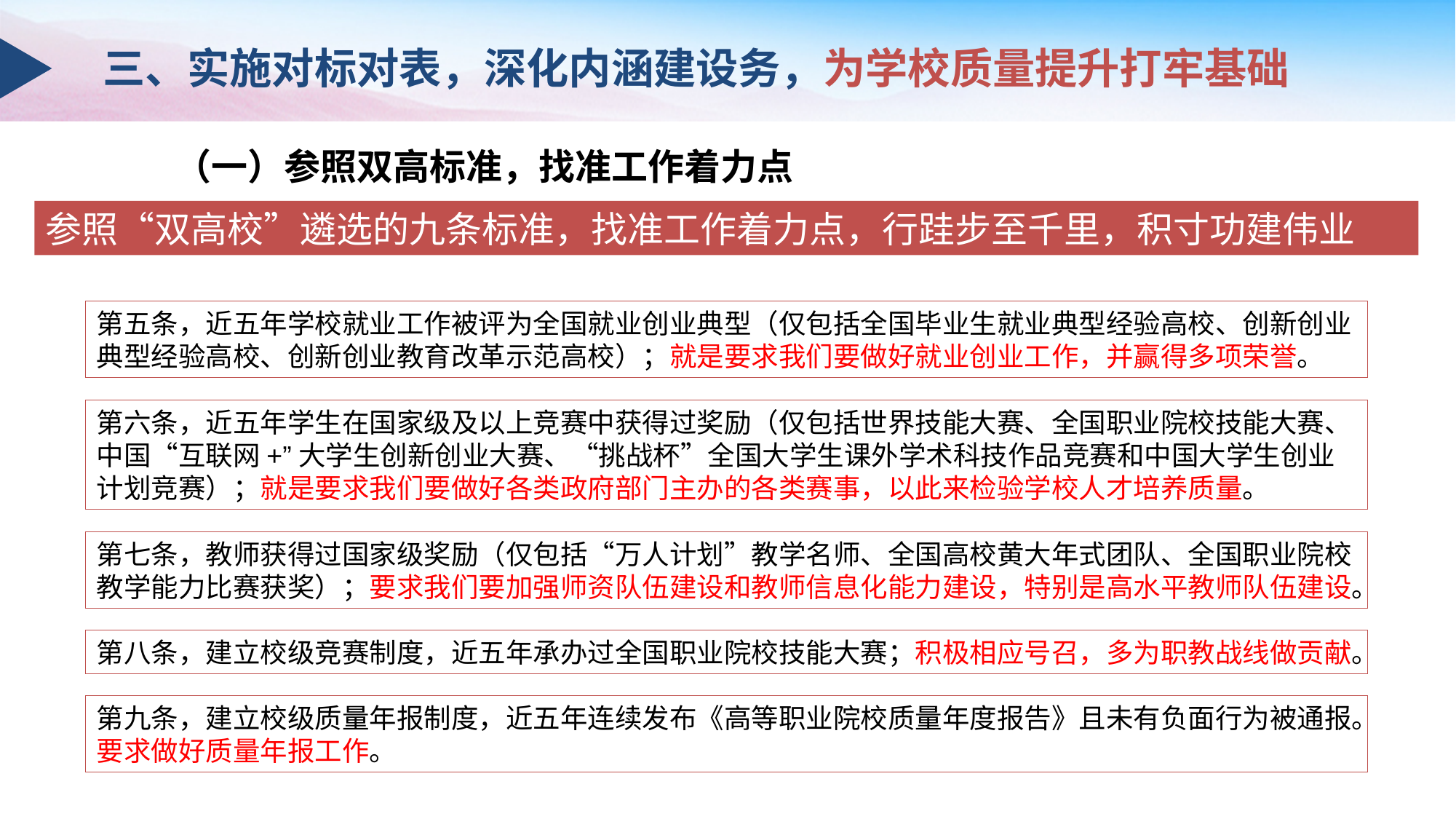

三、实施对标对表，深化内涵建设务，为学校质量提升打牢基础
 （一）参照双高标准，找准工作着力点
参照“双高校”遴选的九条标准，找准工作着力点，行跬步至千里，积寸功建伟业
第五条，近五年学校就业工作被评为全国就业创业典型（仅包括全国毕业生就业典型经验高校、创新创业典型经验高校、创新创业教育改革示范高校）；就是要求我们要做好就业创业工作，并赢得多项荣誉。
第六条，近五年学生在国家级及以上竞赛中获得过奖励（仅包括世界技能大赛、全国职业院校技能大赛、中国“互联网+”大学生创新创业大赛、“挑战杯”全国大学生课外学术科技作品竞赛和中国大学生创业计划竞赛）；就是要求我们要做好各类政府部门主办的各类赛事，以此来检验学校人才培养质量。
第七条，教师获得过国家级奖励（仅包括“万人计划”教学名师、全国高校黄大年式团队、全国职业院校教学能力比赛获奖）；要求我们要加强师资队伍建设和教师信息化能力建设，特别是高水平教师队伍建设。
第八条，建立校级竞赛制度，近五年承办过全国职业院校技能大赛；积极相应号召，多为职教战线做贡献。
第九条，建立校级质量年报制度，近五年连续发布《高等职业院校质量年度报告》且未有负面行为被通报。要求做好质量年报工作。